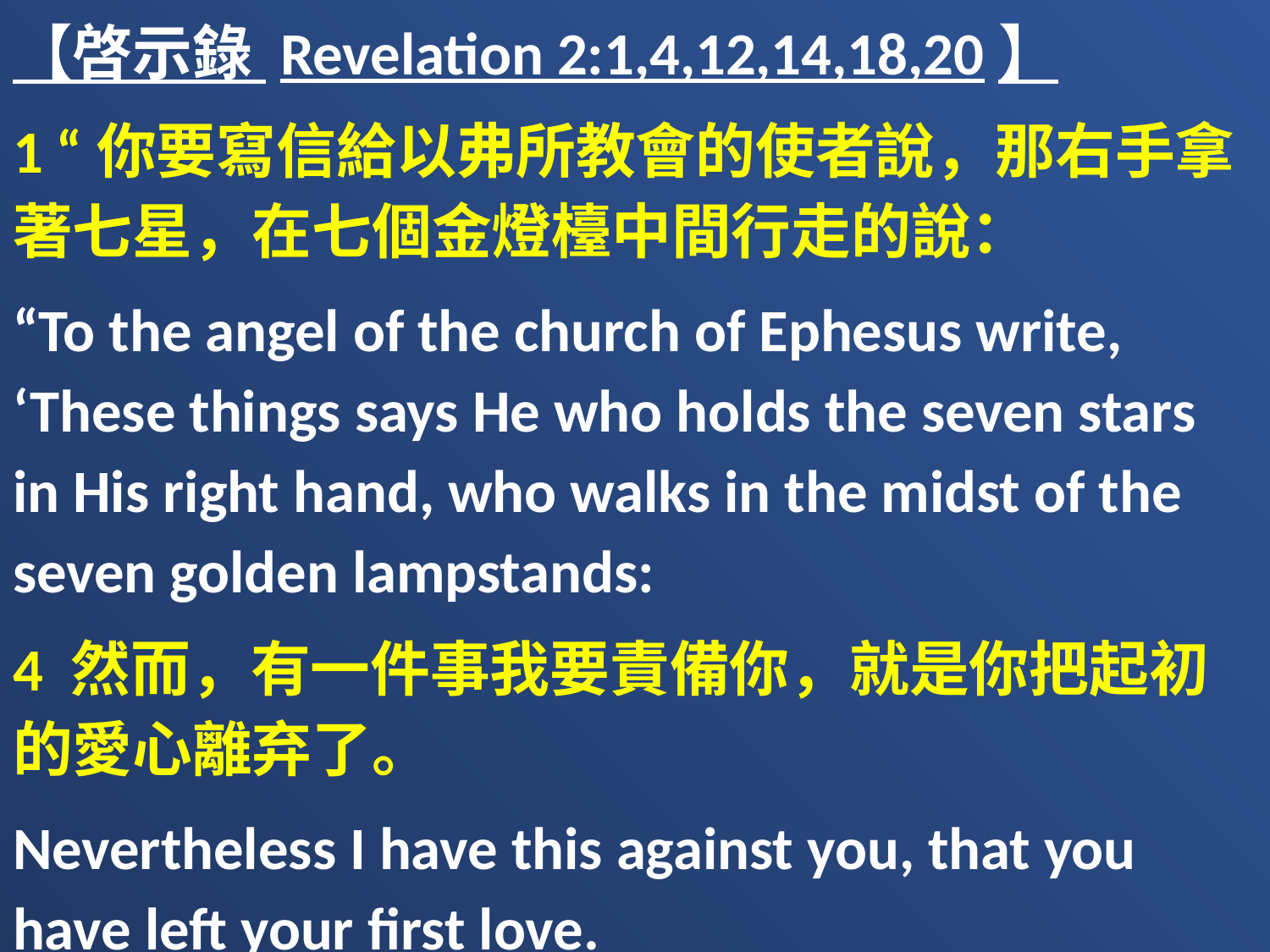

【啓示錄 Revelation 2:1,4,12,14,18,20】
1 “你要寫信給以弗所教會的使者說，那右手拿著七星，在七個金燈檯中間行走的說：
“To the angel of the church of Ephesus write, ‘These things says He who holds the seven stars in His right hand, who walks in the midst of the seven golden lampstands:
4 然而，有一件事我要責備你，就是你把起初的愛心離弃了。
Nevertheless I have this against you, that you have left your first love.